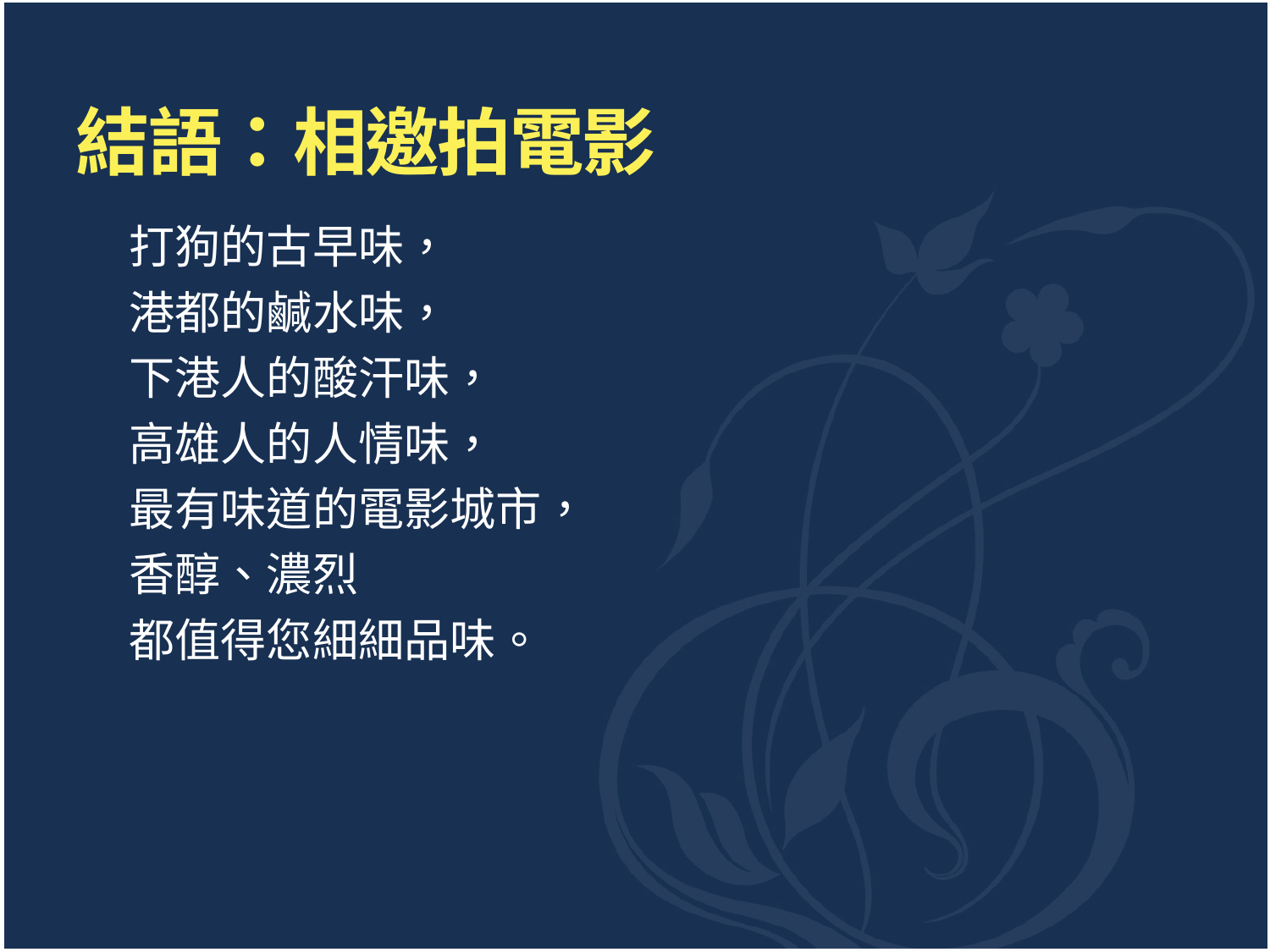

# 結語：相邀拍電影
    打狗的古早味，
    港都的鹹水味，
    下港人的酸汗味，
    高雄人的人情味，
    最有味道的電影城市，
    香醇、濃烈
    都值得您細細品味。